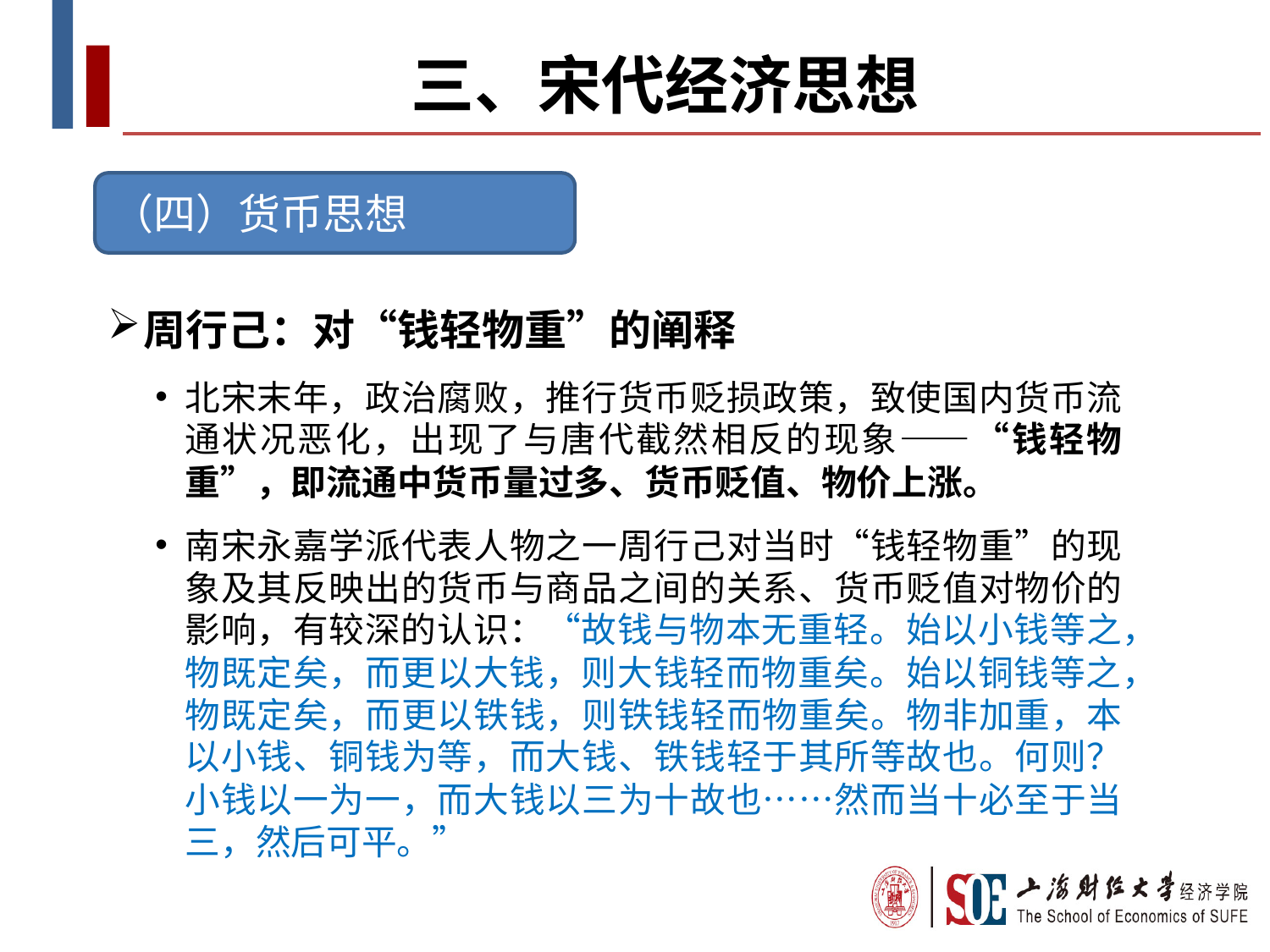

# 三、宋代经济思想
（四）货币思想
周行己：对“钱轻物重”的阐释
北宋末年，政治腐败，推行货币贬损政策，致使国内货币流通状况恶化，出现了与唐代截然相反的现象——“钱轻物重”，即流通中货币量过多、货币贬值、物价上涨。
南宋永嘉学派代表人物之一周行己对当时“钱轻物重”的现象及其反映出的货币与商品之间的关系、货币贬值对物价的影响，有较深的认识：“故钱与物本无重轻。始以小钱等之，物既定矣，而更以大钱，则大钱轻而物重矣。始以铜钱等之，物既定矣，而更以铁钱，则铁钱轻而物重矣。物非加重，本以小钱、铜钱为等，而大钱、铁钱轻于其所等故也。何则？小钱以一为一，而大钱以三为十故也……然而当十必至于当三，然后可平。”